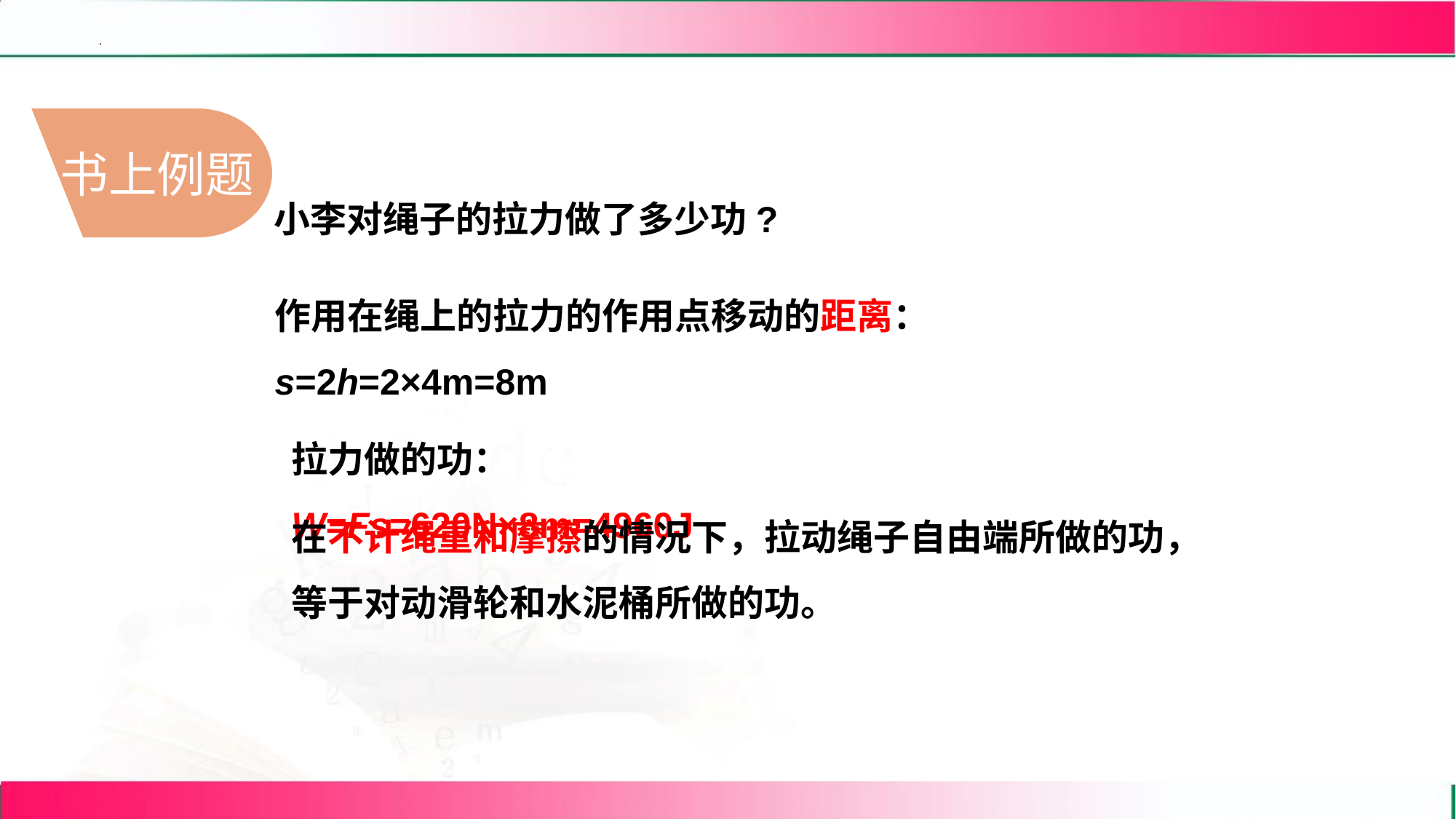

书上例题
小李对绳子的拉力做了多少功?
作用在绳上的拉力的作用点移动的距离：
s=2h=2×4m=8m
拉力做的功：W=Fs=620N×8m=4960J
在不计绳重和摩擦的情况下，拉动绳子自由端所做的功，等于对动滑轮和水泥桶所做的功。